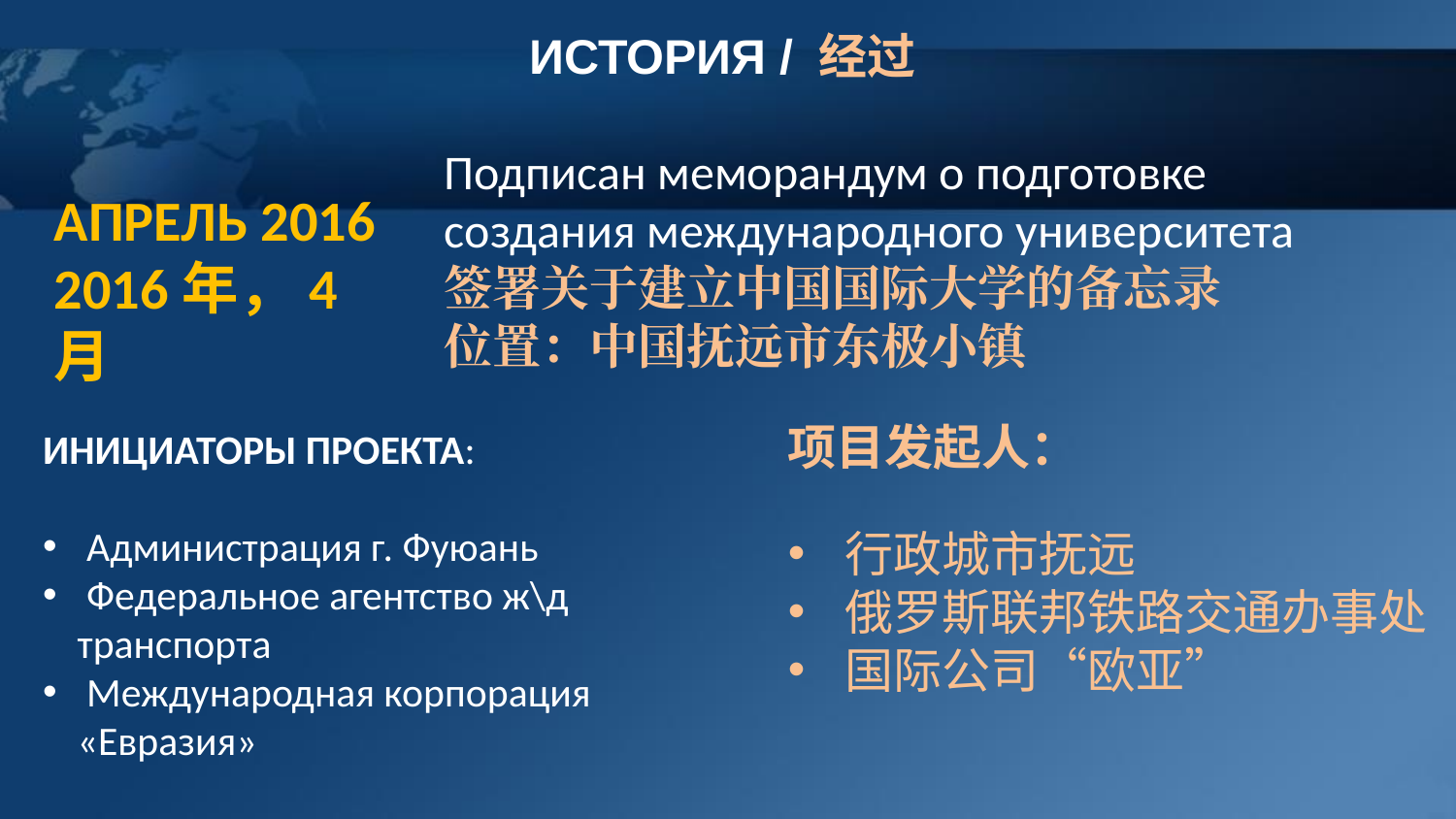

# ИСТОРИЯ / 经过
Подписан меморандум о подготовке создания международного университета
签署关于建立中国国际大学的备忘录
位置：中国抚远市东极小镇

АПРЕЛЬ 2016 2016年，4月
项目发起人：

 行政城市抚远
 俄罗斯联邦铁路交通办事处
 国际公司“欧亚”

ИНИЦИАТОРЫ ПРОЕКТА:

 Администрация г. Фуюань
 Федеральное агентство ж\д транспорта
 Международная корпорация «Евразия»